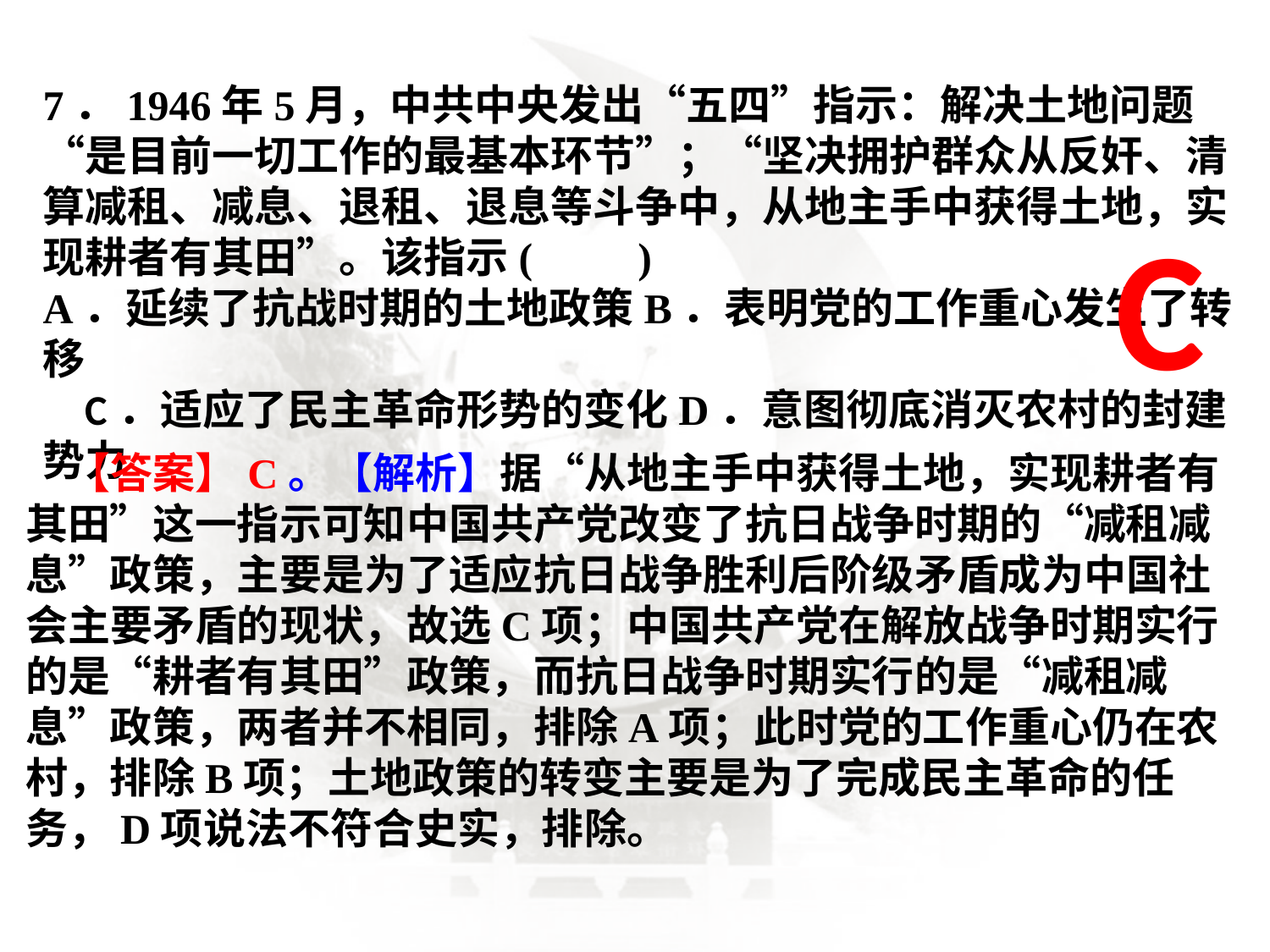

7．1946年5月，中共中央发出“五四”指示：解决土地问题“是目前一切工作的最基本环节”；“坚决拥护群众从反奸、清算减租、减息、退租、退息等斗争中，从地主手中获得土地，实现耕者有其田”。该指示(　　)A．延续了抗战时期的土地政策B．表明党的工作重心发生了转移C．适应了民主革命形势的变化D．意图彻底消灭农村的封建势力
C
【答案】C。【解析】据“从地主手中获得土地，实现耕者有其田”这一指示可知中国共产党改变了抗日战争时期的“减租减息”政策，主要是为了适应抗日战争胜利后阶级矛盾成为中国社会主要矛盾的现状，故选C项；中国共产党在解放战争时期实行的是“耕者有其田”政策，而抗日战争时期实行的是“减租减息”政策，两者并不相同，排除A项；此时党的工作重心仍在农村，排除B项；土地政策的转变主要是为了完成民主革命的任务，D项说法不符合史实，排除。